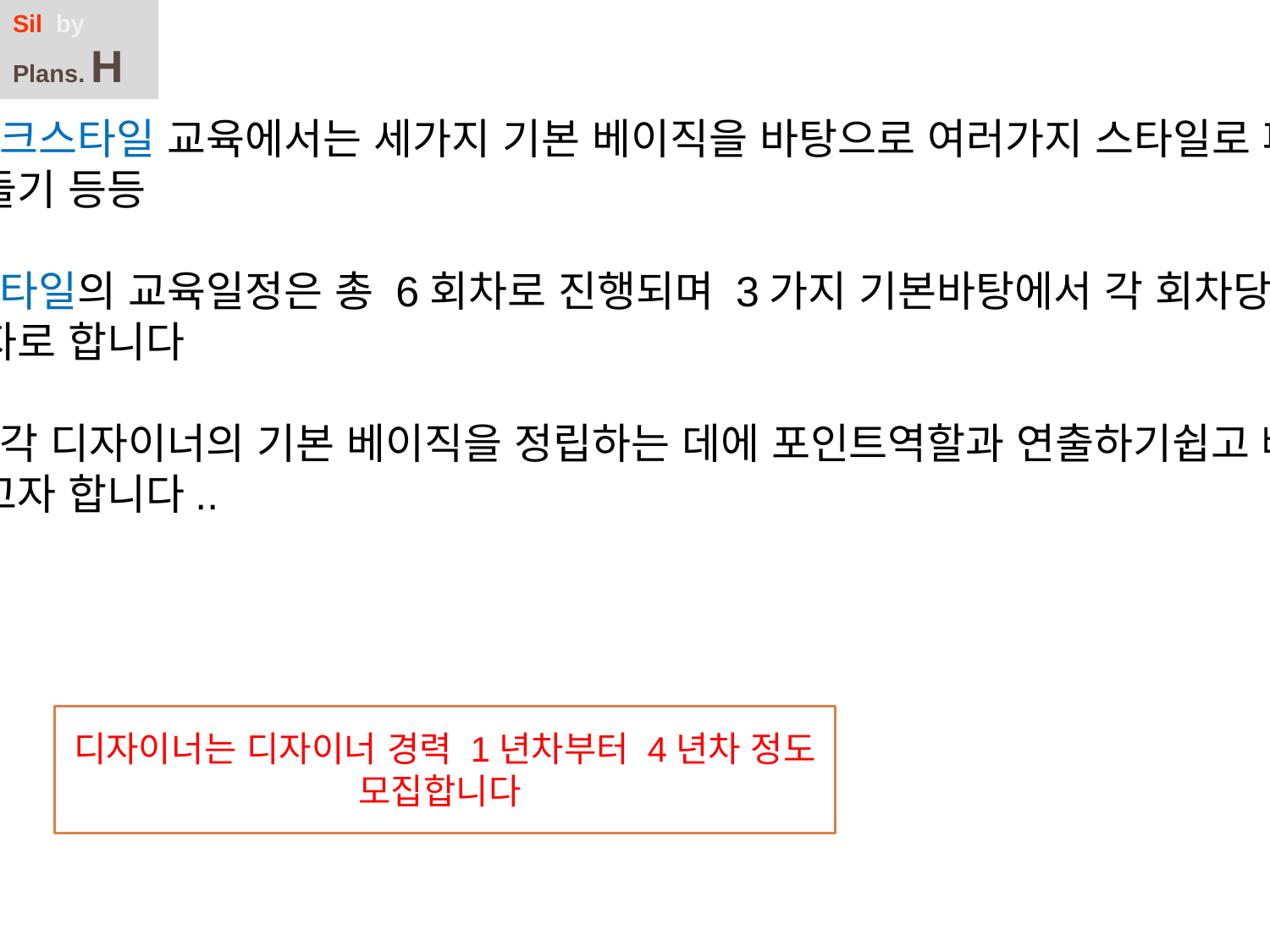

Sil  by
Plans. H
이번 살롱워크스타일 교육에서는 세가지 기본 베이직을 바탕으로 여러가지 스타일로 파생시킬수있는
      스타일 만들기 등등

살롱워크 스타일의 교육일정은 총 6회차로 진행되며 3가지 기본바탕에서 각 회차당 2가지 스타일
      연출을 골자로 합니다

이번교육은 각 디자이너의 기본 베이직을 정립하는 데에 포인트역할과 연출하기쉽고 빠른 스타일 연출
      을 교육하고자 합니다..

디자이너는 디자이너 경력 1년차부터 4년차 정도 모집합니다